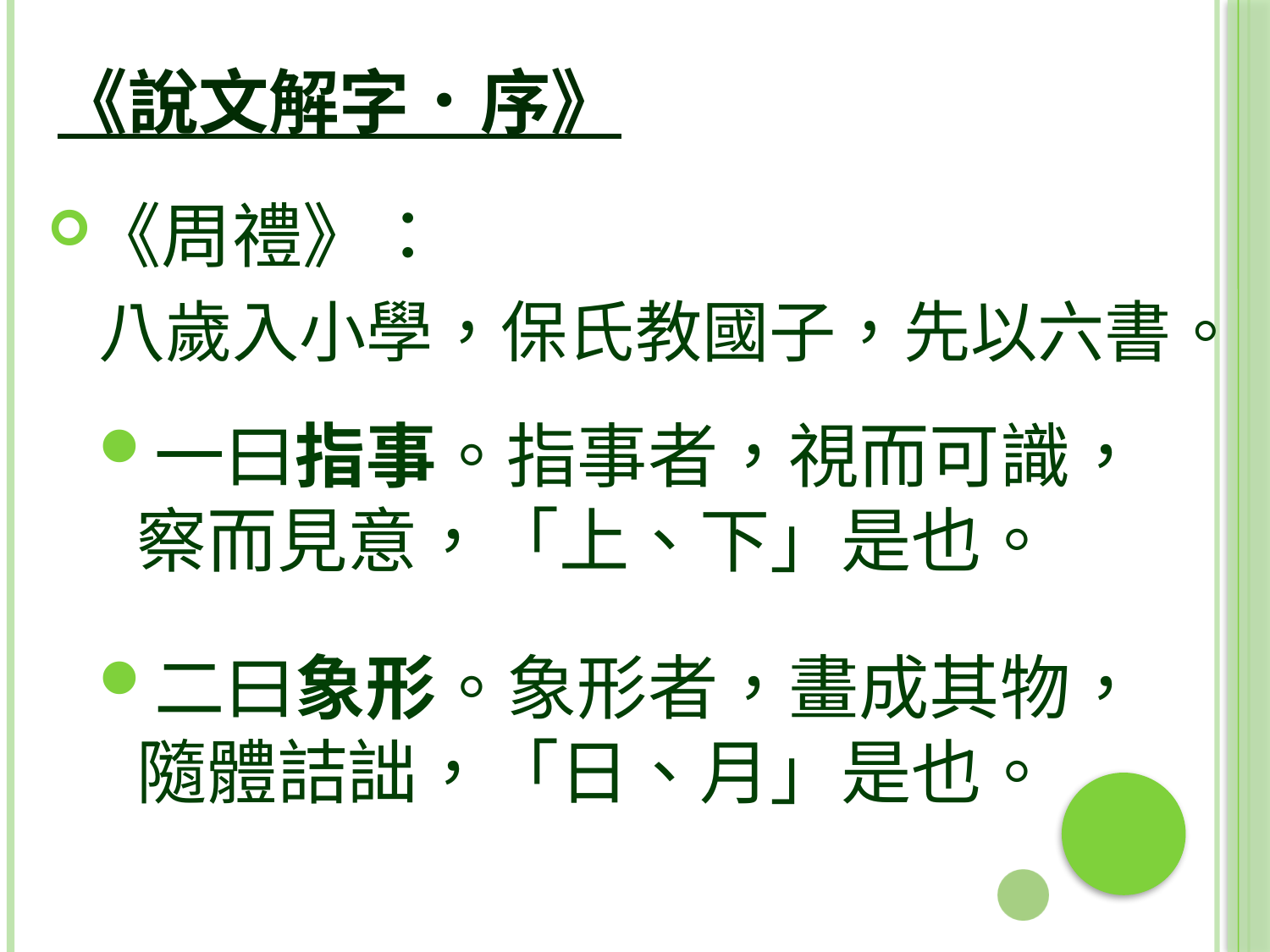

# 《說文解字．序》
《周禮》：
八歲入小學，保氏教國子，先以六書。

一曰指事。指事者，視而可識，察而見意，「上、下」是也。

二曰象形。象形者，畫成其物，隨體詰詘，「日、月」是也。